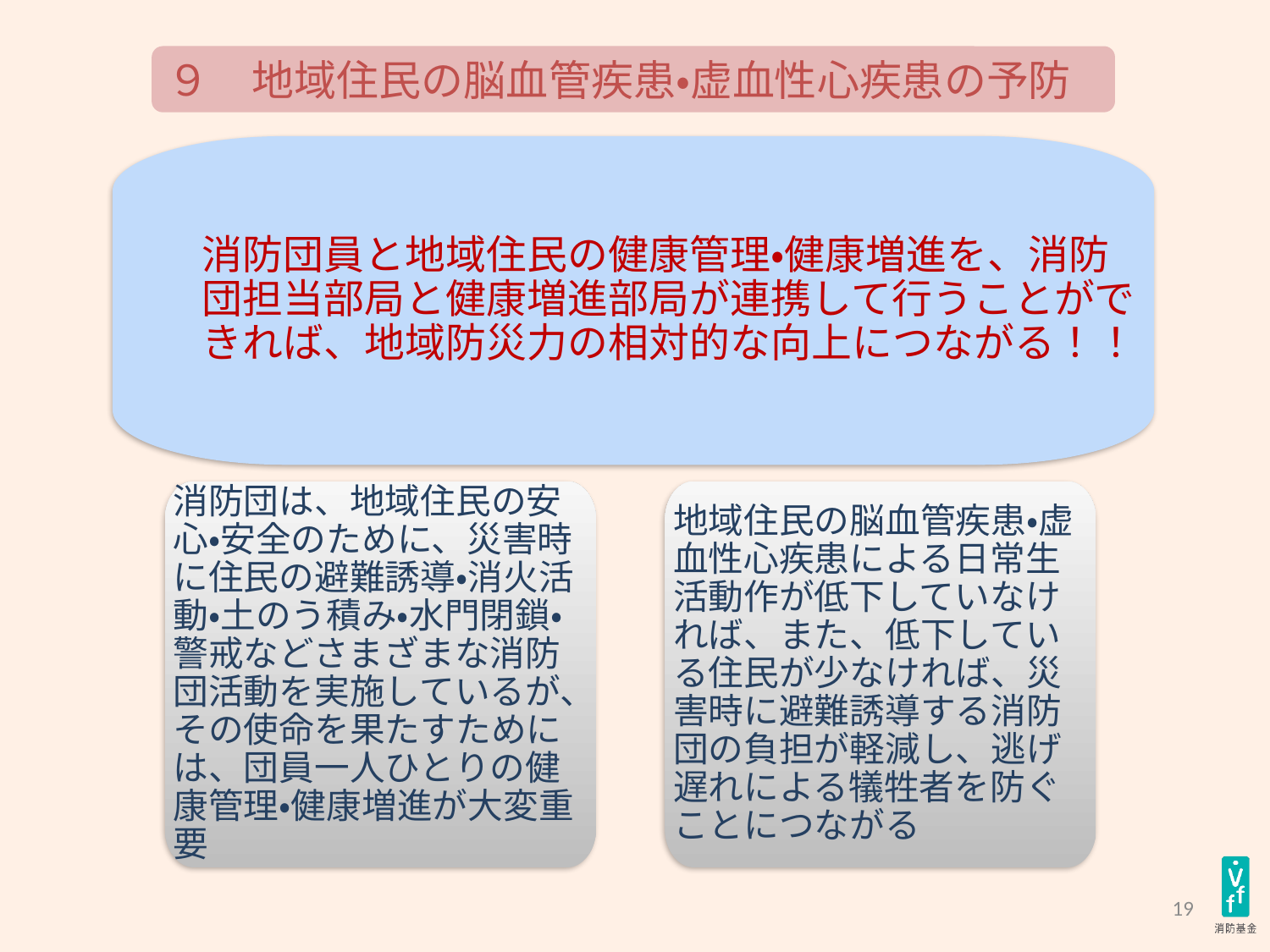

９　地域住民の脳血管疾患・虚血性心疾患の予防
　　消防団員と地域住民の健康管理・健康増進を、消防
　　団担当部局と健康増進部局が連携して行うことがで
　　きれば、地域防災力の相対的な向上につながる！！
消防団は、地域住民の安心・安全のために、災害時に住民の避難誘導・消火活動・土のう積み・水門閉鎖・警戒などさまざまな消防団活動を実施しているが、その使命を果たすためには、団員一人ひとりの健康管理・健康増進が大変重要
地域住民の脳血管疾患・虚血性心疾患による日常生活動作が低下していなければ、また、低下している住民が少なければ、災害時に避難誘導する消防団の負担が軽減し、逃げ遅れによる犠牲者を防ぐことにつながる
19